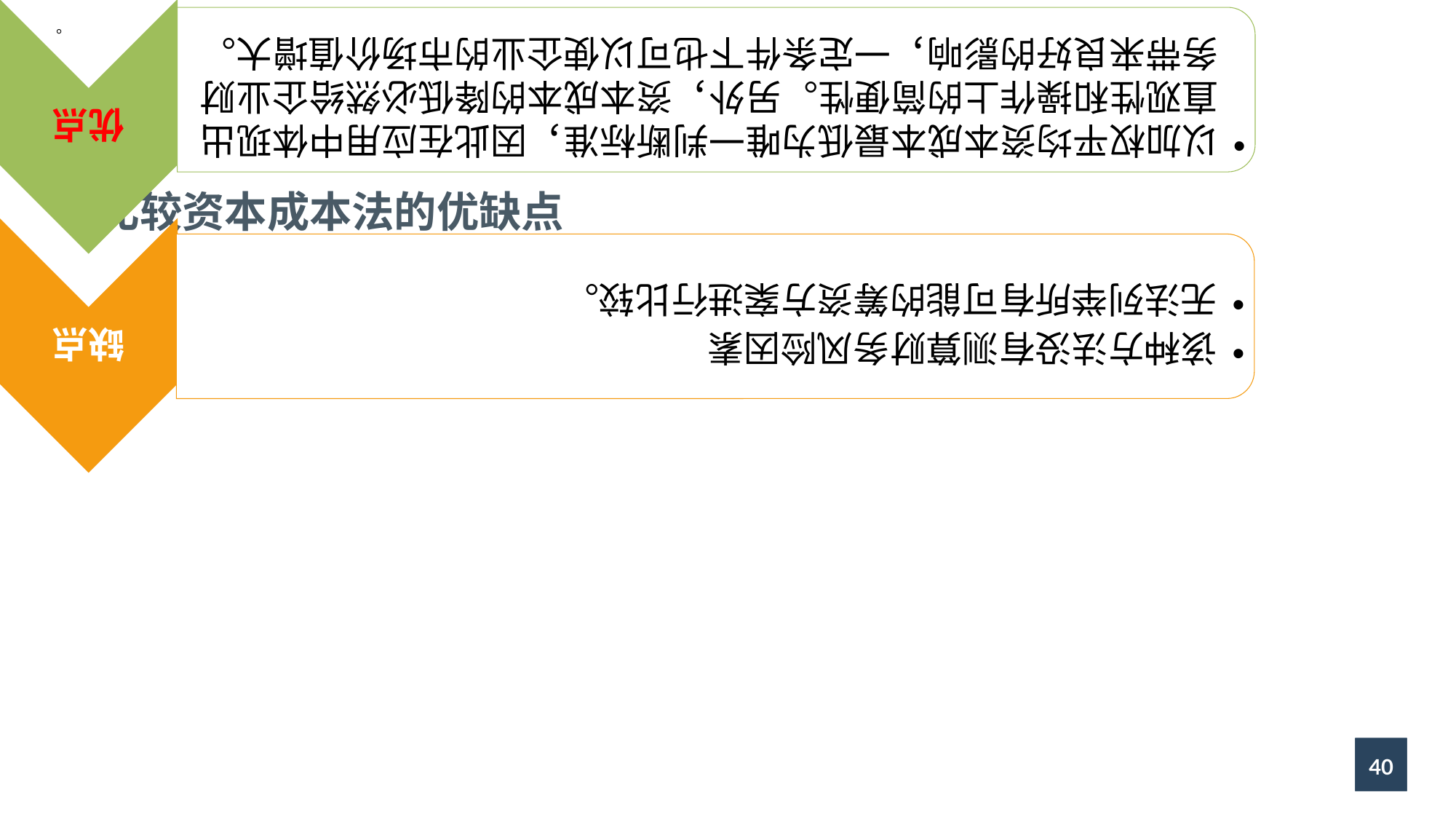

。
比较资本成本法
比较资本成本法的优缺点
优点
以加权平均资本成本最低为唯一判断标准，因此在应用中体现出直观性和操作上的简便性。另外，资本成本的降低必然给企业财务带来良好的影响，一定条件下也可以使企业的市场价值增大。
缺点
该种方法没有测算财务风险因素
无法列举所有可能的筹资方案进行比较。
40